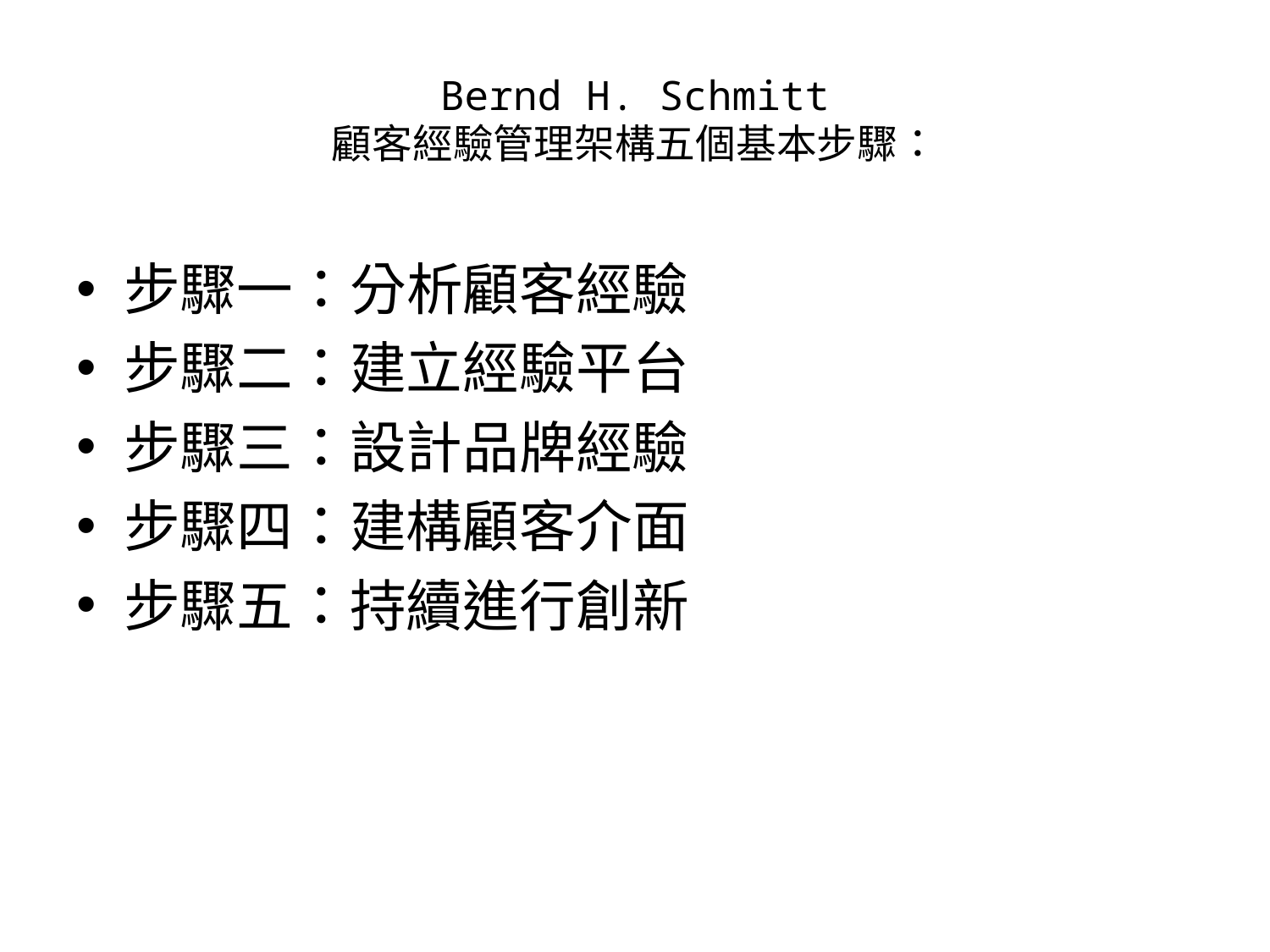

# Bernd H. Schmitt 顧客經驗管理架構五個基本步驟：
步驟一：分析顧客經驗
步驟二：建立經驗平台
步驟三：設計品牌經驗
步驟四：建構顧客介面
步驟五：持續進行創新